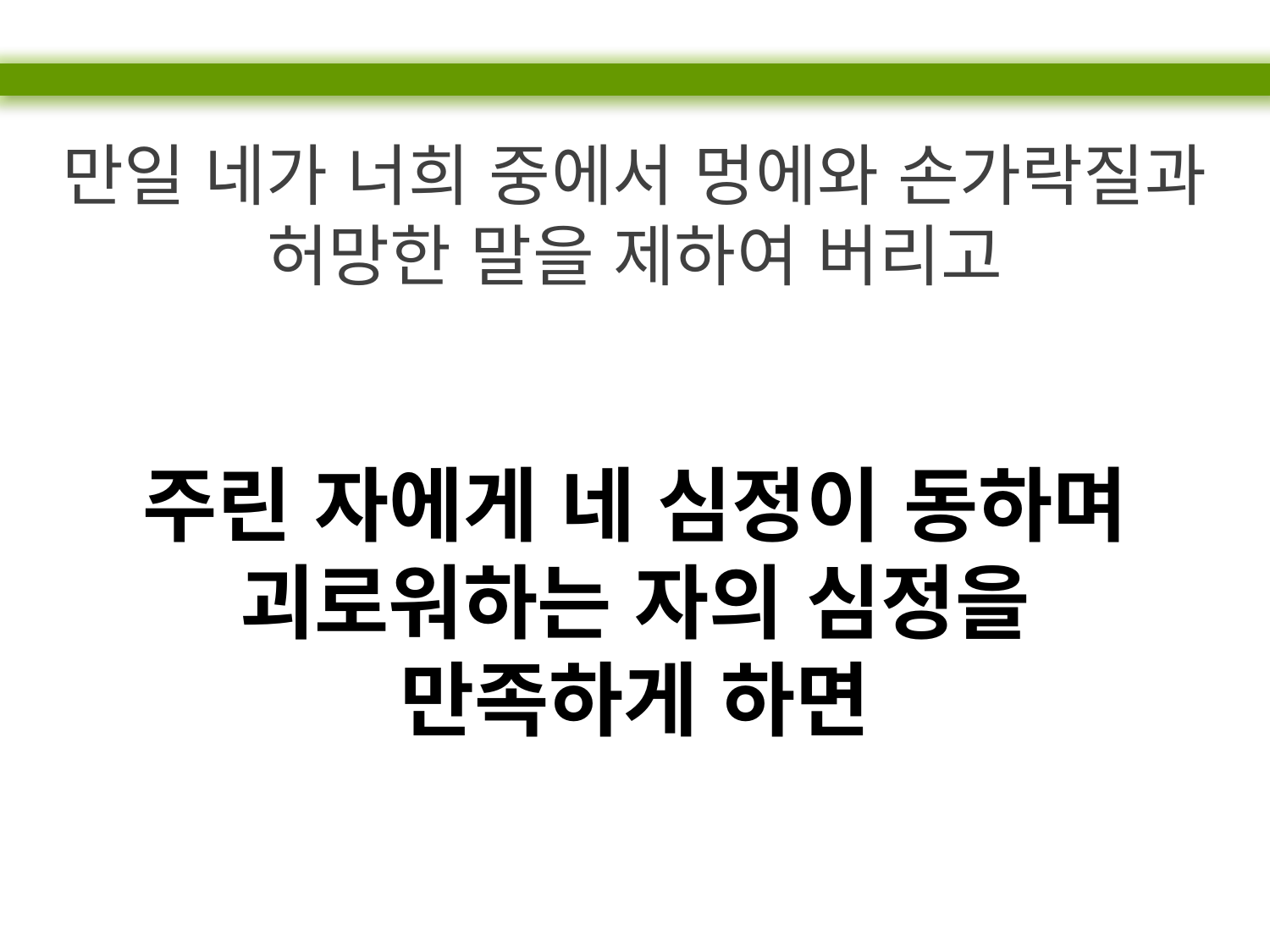

만일 네가 너희 중에서 멍에와 손가락질과
허망한 말을 제하여 버리고
주린 자에게 네 심정이 동하며
괴로워하는 자의 심정을
만족하게 하면